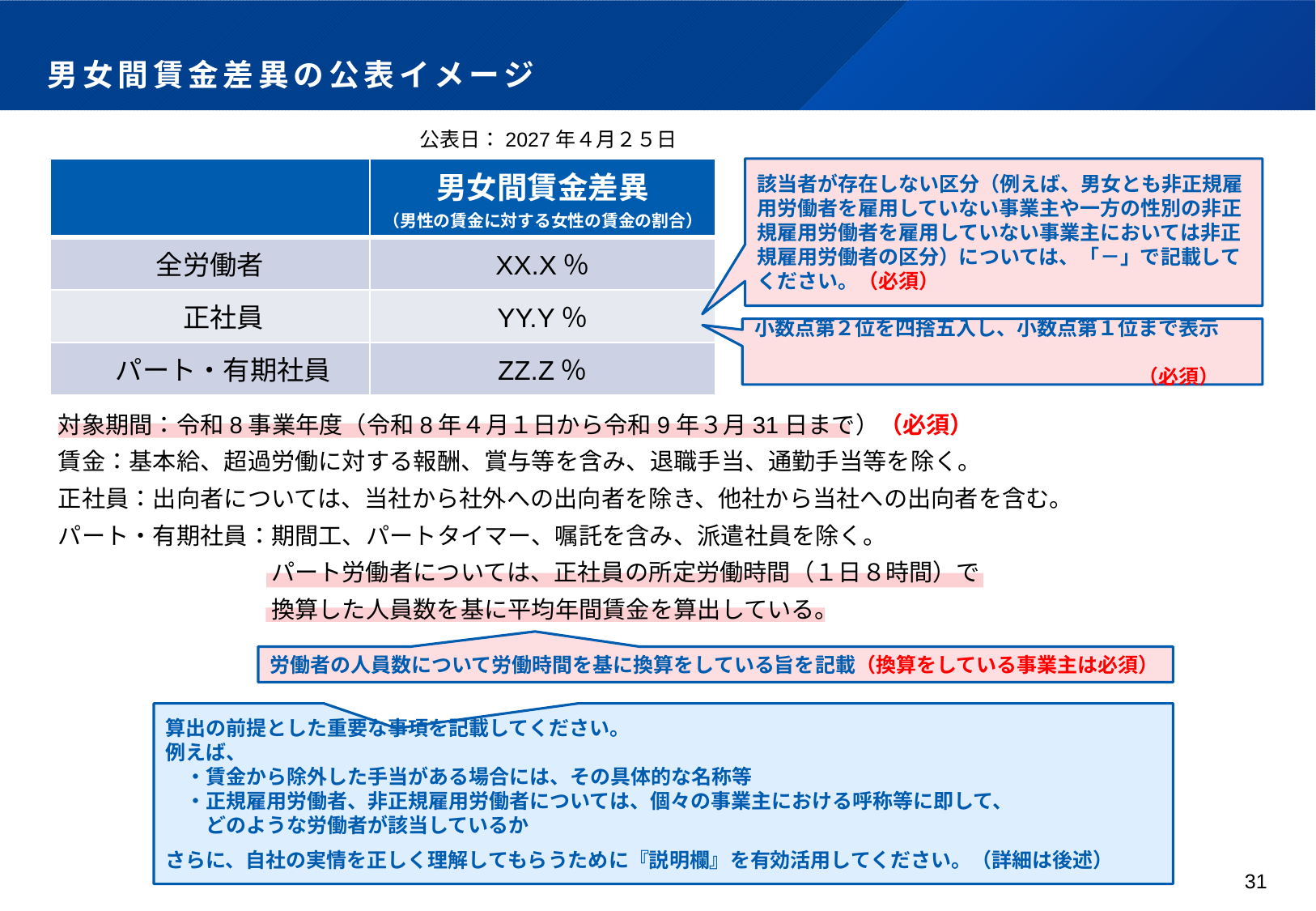

# 男女間賃金差異の公表イメージ
公表日：2027年４月２５日
該当者が存在しない区分（例えば、男女とも非正規雇用労働者を雇用していない事業主や一方の性別の非正規雇用労働者を雇用していない事業主においては非正規雇用労働者の区分）については、「－」で記載してください。（必須）
|  | 男女間賃金差異 （男性の賃金に対する女性の賃金の割合） |
| --- | --- |
| 全労働者 | XX.X％ |
| 正社員 | YY.Y％ |
| パート・有期社員 | ZZ.Z％ |
小数点第２位を四捨五入し、小数点第１位まで表示
　　　　　　　　　　　　　　　　　　　（必須）
　対象期間：令和8事業年度（令和8年４月１日から令和9年３月31日まで）（必須）
　賃金：基本給、超過労働に対する報酬、賞与等を含み、退職手当、通勤手当等を除く。
　正社員：出向者については、当社から社外への出向者を除き、他社から当社への出向者を含む。
　パート・有期社員：期間工、パートタイマー、嘱託を含み、派遣社員を除く。
　　　　　　　　　　パート労働者については、正社員の所定労働時間（１日８時間）で
　　　　　　　　　　換算した人員数を基に平均年間賃金を算出している。

労働者の人員数について労働時間を基に換算をしている旨を記載（換算をしている事業主は必須）
算出の前提とした重要な事項を記載してください。
例えば、
　・賃金から除外した手当がある場合には、その具体的な名称等
　・正規雇用労働者、非正規雇用労働者については、個々の事業主における呼称等に即して、
　　どのような労働者が該当しているか

さらに、自社の実情を正しく理解してもらうために『説明欄』を有効活用してください。（詳細は後述）
31